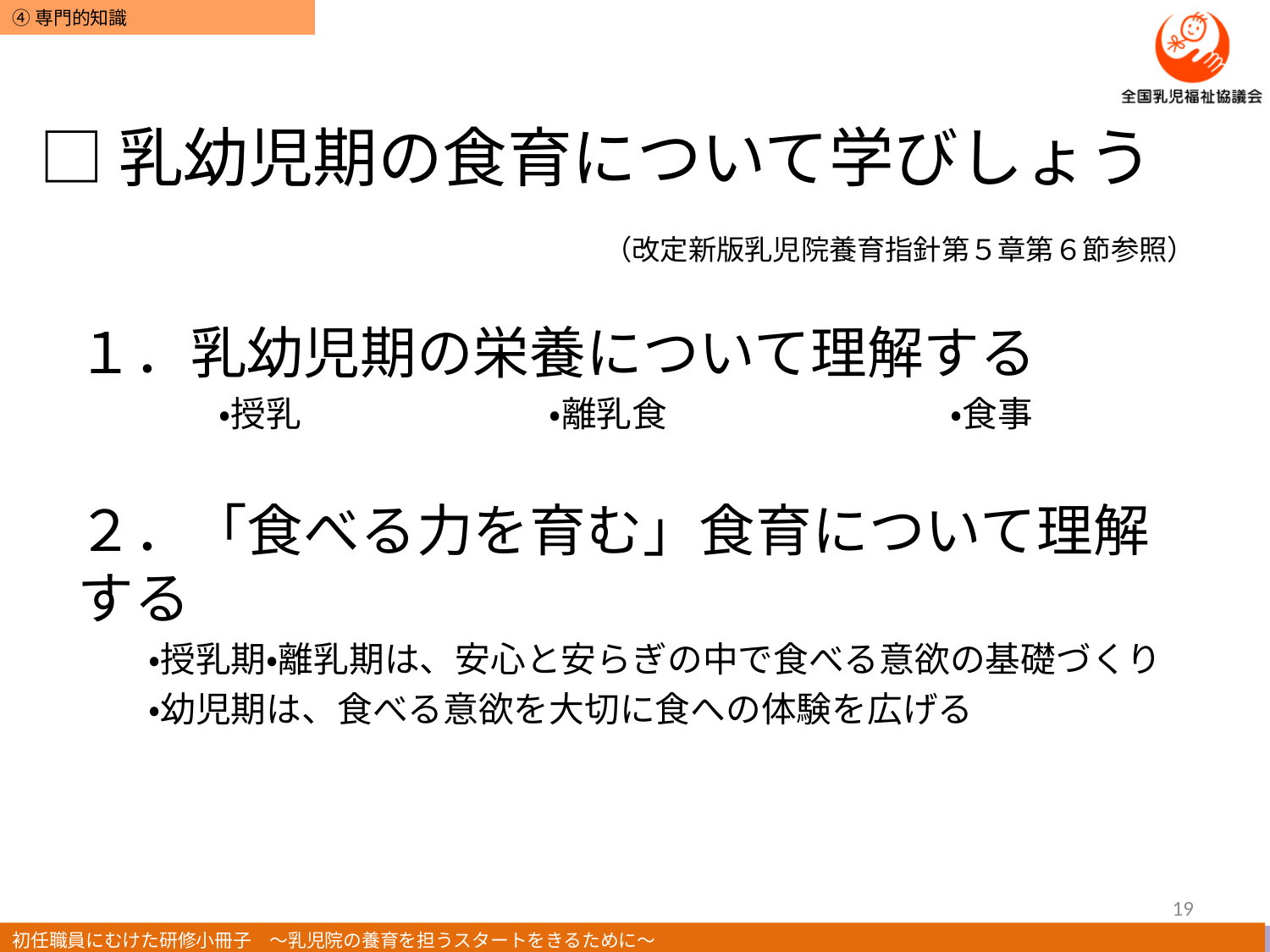

# □乳幼児期の食育について学びしょう
（改定新版乳児院養育指針第５章第６節参照）

１．乳幼児期の栄養について理解する
　　　　・授乳　　　　　　　・離乳食　　　　　　　　・食事

２．「食べる力を育む」食育について理解する
　　・授乳期・離乳期は、安心と安らぎの中で食べる意欲の基礎づくり
　　・幼児期は、食べる意欲を大切に食への体験を広げる
19